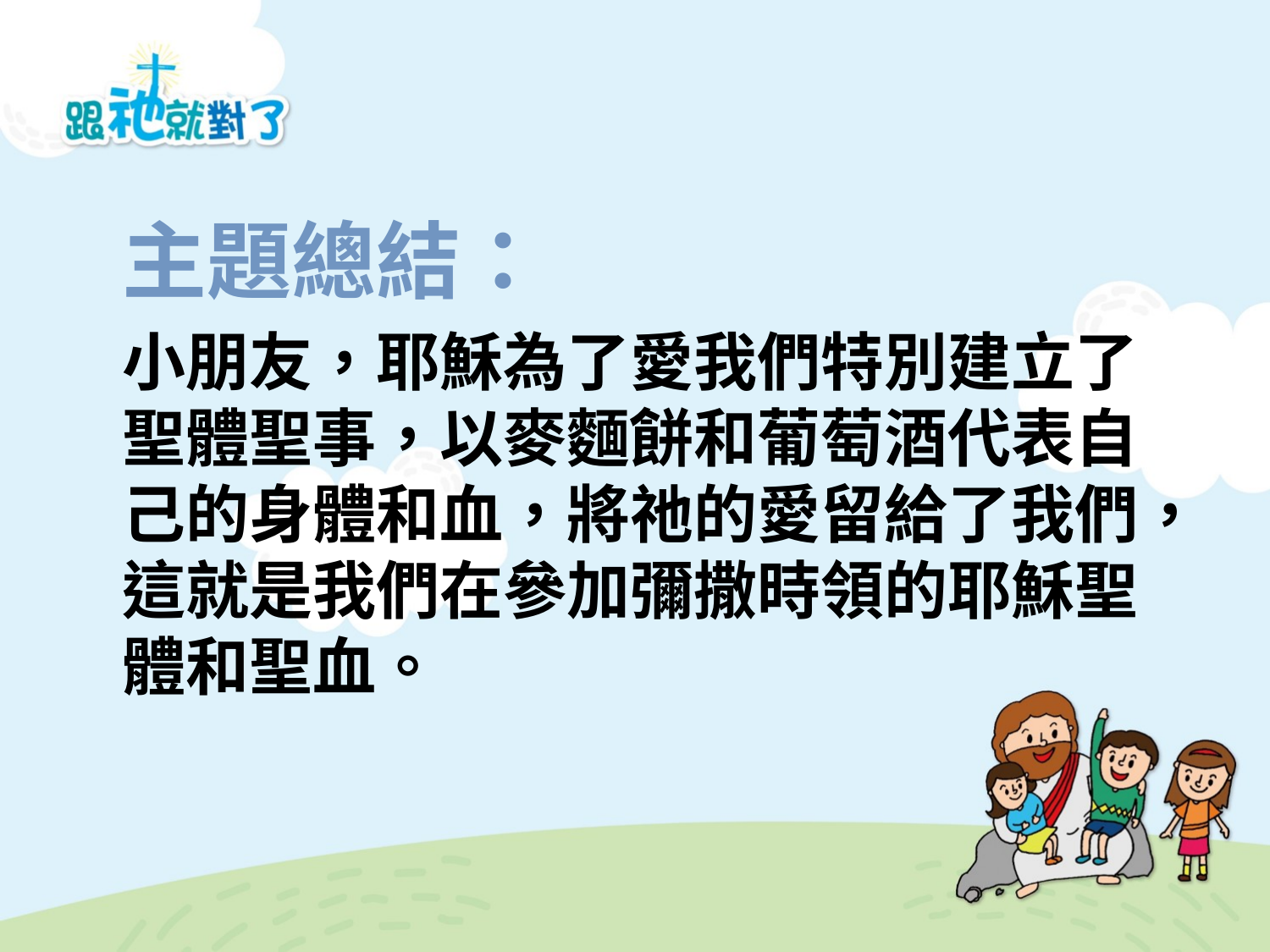

主題總結：
小朋友，耶穌為了愛我們特別建立了聖體聖事，以麥麵餅和葡萄酒代表自己的身體和血，將祂的愛留給了我們，這就是我們在參加彌撒時領的耶穌聖體和聖血。